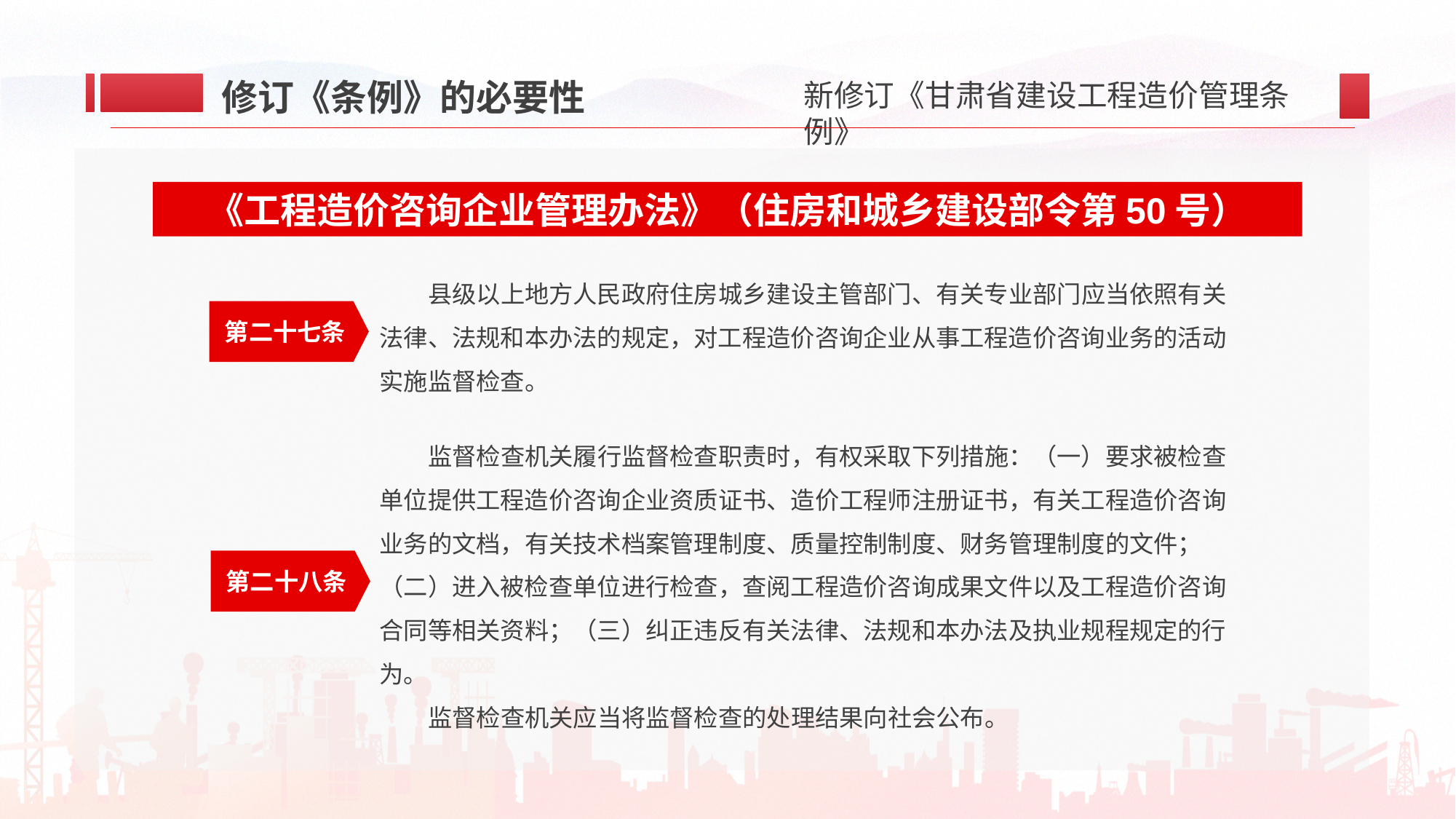

修订《条例》的必要性
《工程造价咨询企业管理办法》（住房和城乡建设部令第50号）
县级以上地方人民政府住房城乡建设主管部门、有关专业部门应当依照有关法律、法规和本办法的规定，对工程造价咨询企业从事工程造价咨询业务的活动实施监督检查。
第二十七条
监督检查机关履行监督检查职责时，有权采取下列措施：（一）要求被检查单位提供工程造价咨询企业资质证书、造价工程师注册证书，有关工程造价咨询业务的文档，有关技术档案管理制度、质量控制制度、财务管理制度的文件；（二）进入被检查单位进行检查，查阅工程造价咨询成果文件以及工程造价咨询合同等相关资料；（三）纠正违反有关法律、法规和本办法及执业规程规定的行为。
监督检查机关应当将监督检查的处理结果向社会公布。
第二十八条